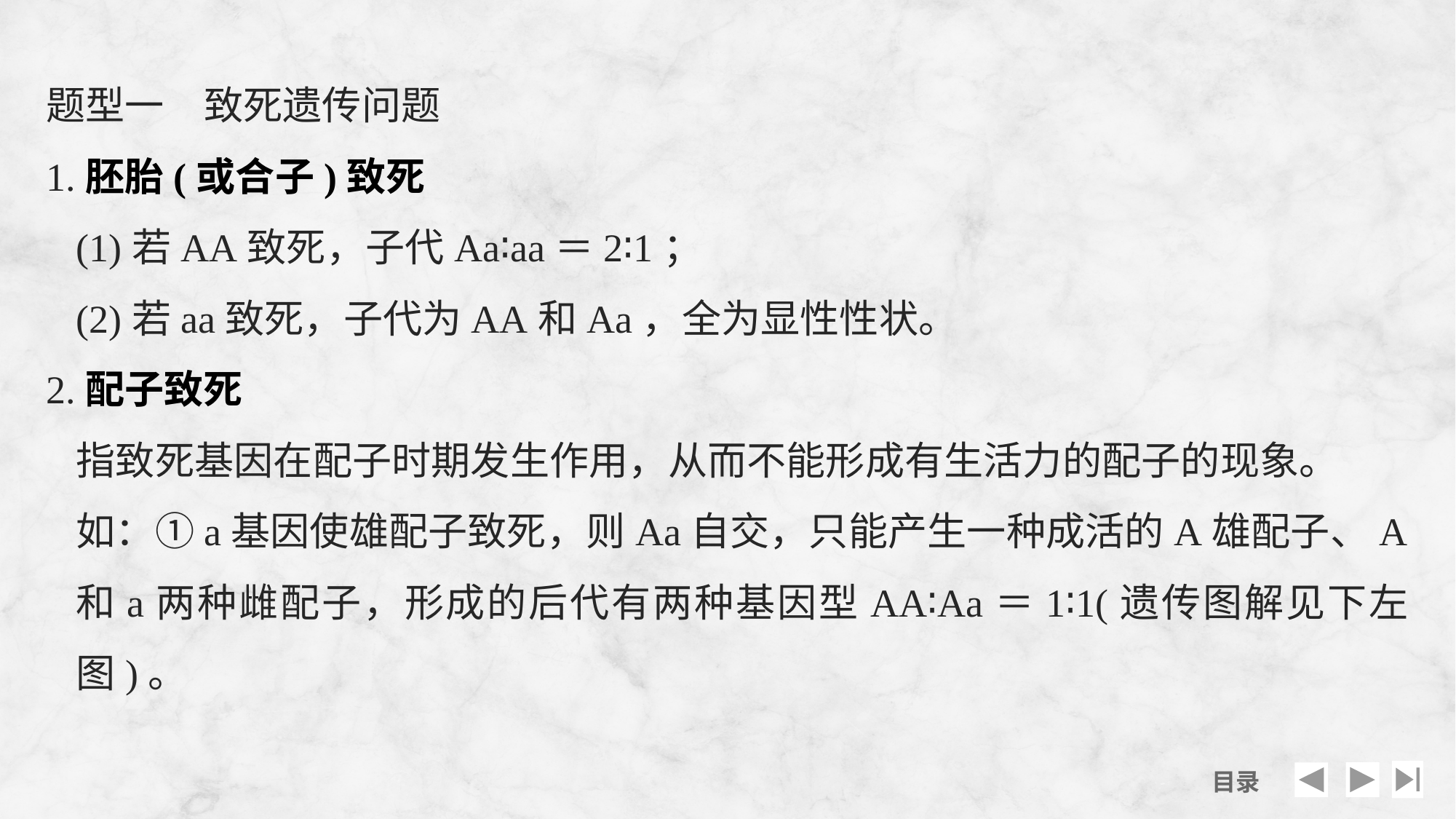

题型一　致死遗传问题
1.胚胎(或合子)致死
	(1)若AA致死，子代Aa∶aa＝2∶1；
	(2)若aa致死，子代为AA和Aa，全为显性性状。
2.配子致死
	指致死基因在配子时期发生作用，从而不能形成有生活力的配子的现象。
	如：①a基因使雄配子致死，则Aa自交，只能产生一种成活的A雄配子、A和a两种雌配子，形成的后代有两种基因型AA∶Aa＝1∶1(遗传图解见下左图)。